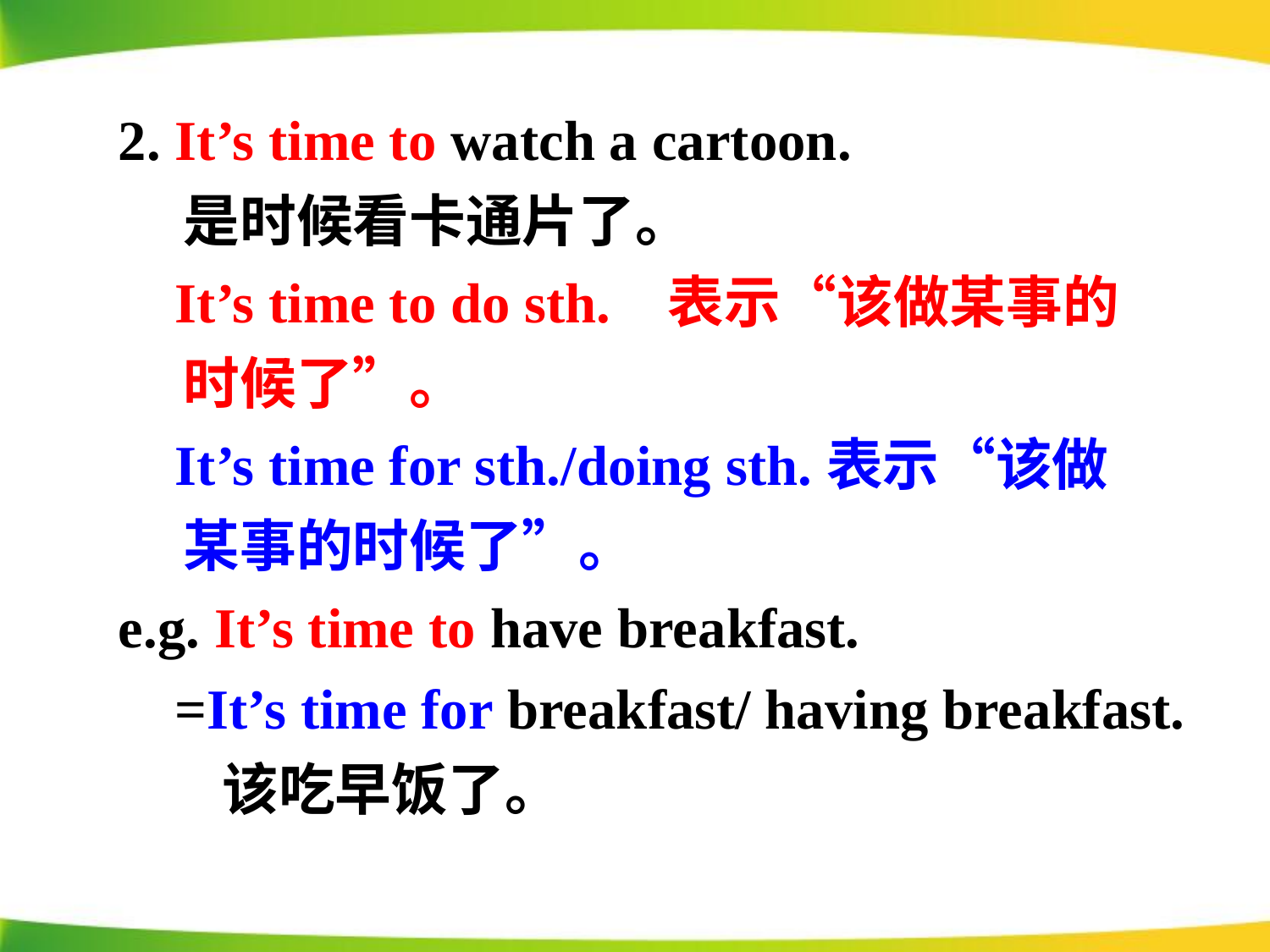

2. It’s time to watch a cartoon.
    是时候看卡通片了。
    It’s time to do sth.   表示“该做某事的
    时候了”。
    It’s time for sth./doing sth.表示“该做
    某事的时候了”。
e.g. It’s time to have breakfast.
    =It’s time for breakfast/ having breakfast.
       该吃早饭了。